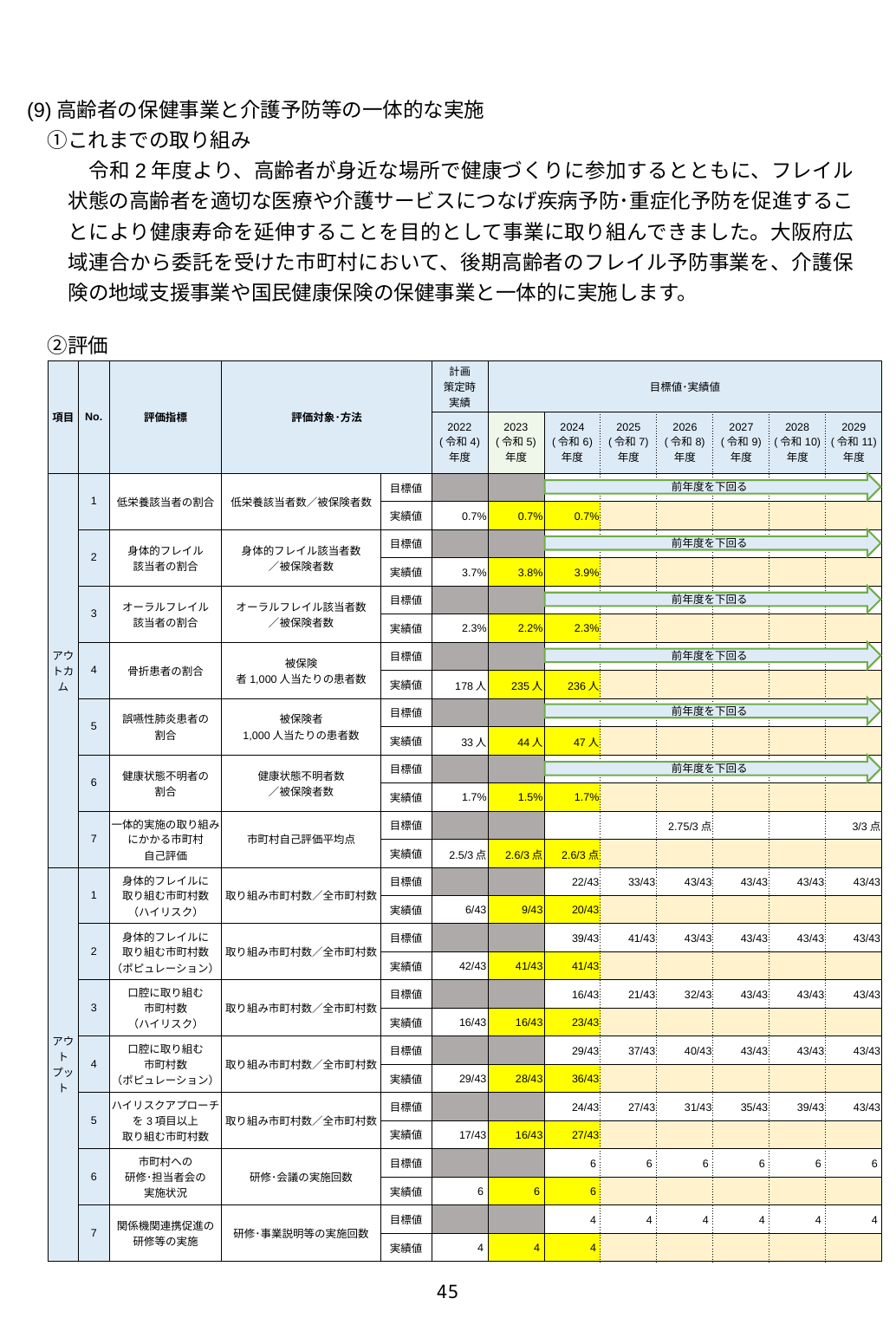

(9)高齢者の保健事業と介護予防等の一体的な実施
　①これまでの取り組み
　令和2年度より、高齢者が身近な場所で健康づくりに参加するとともに、フレイル状態の高齢者を適切な医療や介護サービスにつなげ疾病予防･重症化予防を促進することにより健康寿命を延伸することを目的として事業に取り組んできました。大阪府広域連合から委託を受けた市町村において、後期高齢者のフレイル予防事業を、介護保険の地域支援事業や国民健康保険の保健事業と一体的に実施します。
　②評価
| 項目 | No. | 評価指標 | 評価対象･方法 |  | 計画 策定時 実績 | 目標値･実績値 |  |  |  |  |  |  |
| --- | --- | --- | --- | --- | --- | --- | --- | --- | --- | --- | --- | --- |
|  |  |  |  |  | 2022 (令和4) 年度 | 2023 (令和5) 年度 | 2024 (令和6) 年度 | 2025 (令和7) 年度 | 2026 (令和8) 年度 | 2027 (令和9) 年度 | 2028 (令和10) 年度 | 2029 (令和11) 年度 |
| アウトカム | 1 | 低栄養該当者の割合 | 低栄養該当者数／被保険者数 | 目標値 |  |  |  |  |  |  |  |  |
|  |  |  |  | 実績値 | 0.7% | 0.7% | 0.7% |  |  |  |  |  |
|  | 2 | 身体的フレイル 該当者の割合 | 身体的フレイル該当者数 ／被保険者数 | 目標値 |  |  |  |  |  |  |  |  |
|  |  |  |  | 実績値 | 3.7% | 3.8% | 3.9% |  |  |  |  |  |
|  | 3 | オーラルフレイル 該当者の割合 | オーラルフレイル該当者数 ／被保険者数 | 目標値 |  |  |  |  |  |  |  |  |
|  |  |  |  | 実績値 | 2.3% | 2.2% | 2.3% |  |  |  |  |  |
|  | 4 | 骨折患者の割合 | 被保険 者1,000人当たりの患者数 | 目標値 |  |  |  |  |  |  |  |  |
|  |  |  |  | 実績値 | 178人 | 235人 | 236人 |  |  |  |  |  |
|  | 5 | 誤嚥性肺炎患者の 割合 | 被保険者 1,000人当たりの患者数 | 目標値 |  |  |  |  |  |  |  |  |
|  |  |  |  | 実績値 | 33人 | 44人 | 47人 |  |  |  |  |  |
|  | 6 | 健康状態不明者の 割合 | 健康状態不明者数 ／被保険者数 | 目標値 |  |  |  |  |  |  |  |  |
|  |  |  |  | 実績値 | 1.7% | 1.5% | 1.7% |  |  |  |  |  |
|  | 7 | 一体的実施の取り組みにかかる市町村 自己評価 | 市町村自己評価平均点 | 目標値 |  |  |  |  | 2.75/3点 |  |  | 3/3点 |
|  |  |  |  | 実績値 | 2.5/3点 | 2.6/3点 | 2.6/3点 |  |  |  |  |  |
| アウトプット | 1 | 身体的フレイルに 取り組む市町村数 （ハイリスク） | 取り組み市町村数／全市町村数 | 目標値 |  |  | 22/43 | 33/43 | 43/43 | 43/43 | 43/43 | 43/43 |
|  |  |  |  | 実績値 | 6/43 | 9/43 | 20/43 |  |  |  |  |  |
|  | 2 | 身体的フレイルに 取り組む市町村数 （ポピュレーション） | 取り組み市町村数／全市町村数 | 目標値 |  |  | 39/43 | 41/43 | 43/43 | 43/43 | 43/43 | 43/43 |
|  |  |  |  | 実績値 | 42/43 | 41/43 | 41/43 |  |  |  |  |  |
|  | 3 | 口腔に取り組む 市町村数 （ハイリスク） | 取り組み市町村数／全市町村数 | 目標値 |  |  | 16/43 | 21/43 | 32/43 | 43/43 | 43/43 | 43/43 |
|  |  |  |  | 実績値 | 16/43 | 16/43 | 23/43 |  |  |  |  |  |
|  | 4 | 口腔に取り組む 市町村数 （ポピュレーション） | 取り組み市町村数／全市町村数 | 目標値 |  |  | 29/43 | 37/43 | 40/43 | 43/43 | 43/43 | 43/43 |
|  |  |  |  | 実績値 | 29/43 | 28/43 | 36/43 |  |  |  |  |  |
|  | 5 | ハイリスクアプローチを3項目以上 取り組む市町村数 | 取り組み市町村数／全市町村数 | 目標値 |  |  | 24/43 | 27/43 | 31/43 | 35/43 | 39/43 | 43/43 |
|  |  |  |  | 実績値 | 17/43 | 16/43 | 27/43 |  |  |  |  |  |
|  | 6 | 市町村への 研修･担当者会の 実施状況 | 研修･会議の実施回数 | 目標値 |  |  | 6 | 6 | 6 | 6 | 6 | 6 |
|  |  |  |  | 実績値 | 6 | 6 | 6 |  |  |  |  |  |
|  | 7 | 関係機関連携促進の 研修等の実施 | 研修･事業説明等の実施回数 | 目標値 |  |  | 4 | 4 | 4 | 4 | 4 | 4 |
|  |  |  |  | 実績値 | 4 | 4 | 4 |  |  |  |  |  |
前年度を下回る
前年度を下回る
前年度を下回る
前年度を下回る
前年度を下回る
前年度を下回る
45